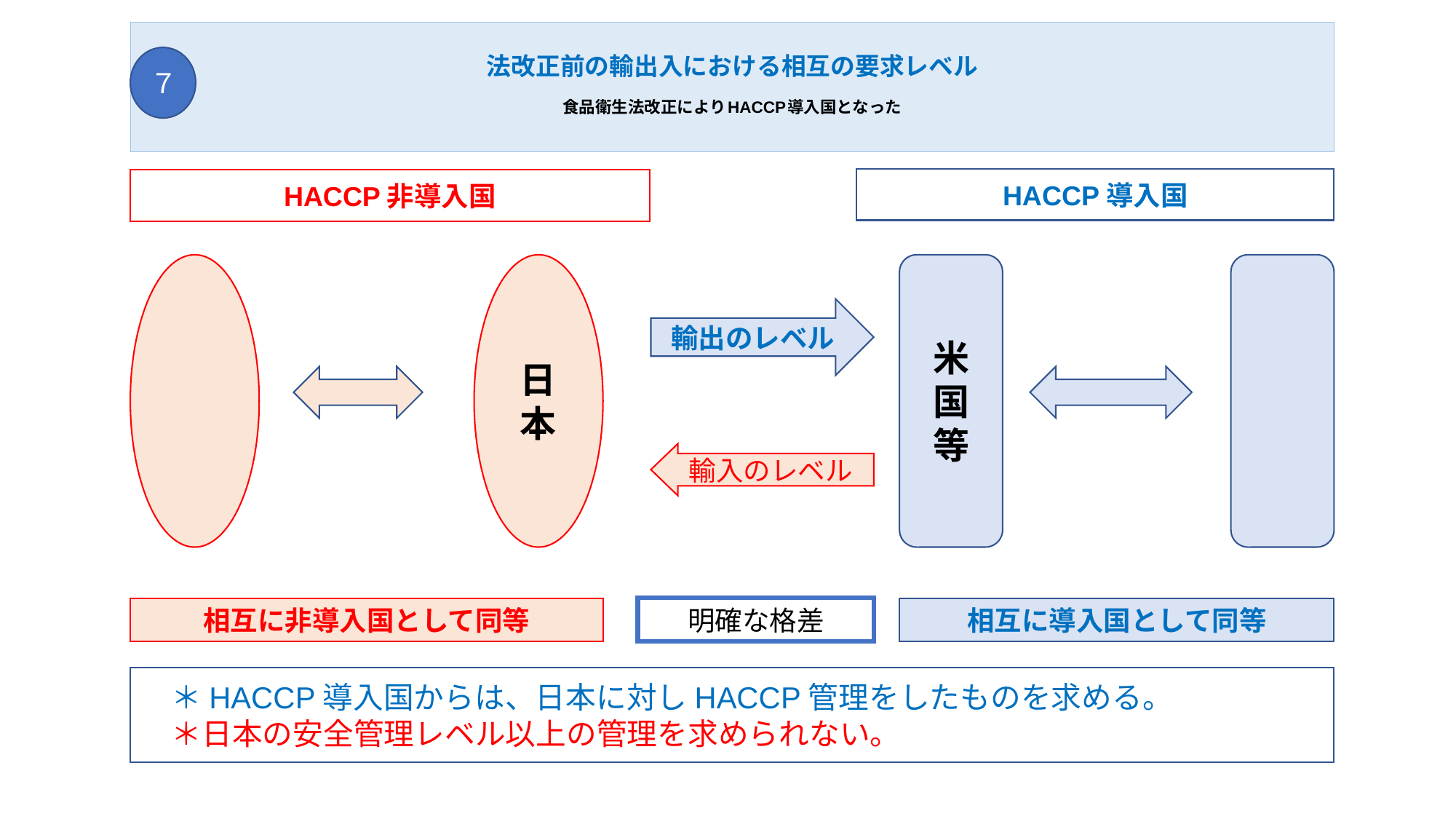

# 法改正前の輸出入における相互の要求レベル 食品衛生法改正によりHACCP導入国となった
７
HACCP導入国
HACCP非導入国

日本
米国
等

輸出のレベル

輸入のレベル
明確な格差
相互に非導入国として同等
相互に導入国として同等
　＊HACCP導入国からは、日本に対しHACCP管理をしたものを求める。
　＊日本の安全管理レベル以上の管理を求められない。